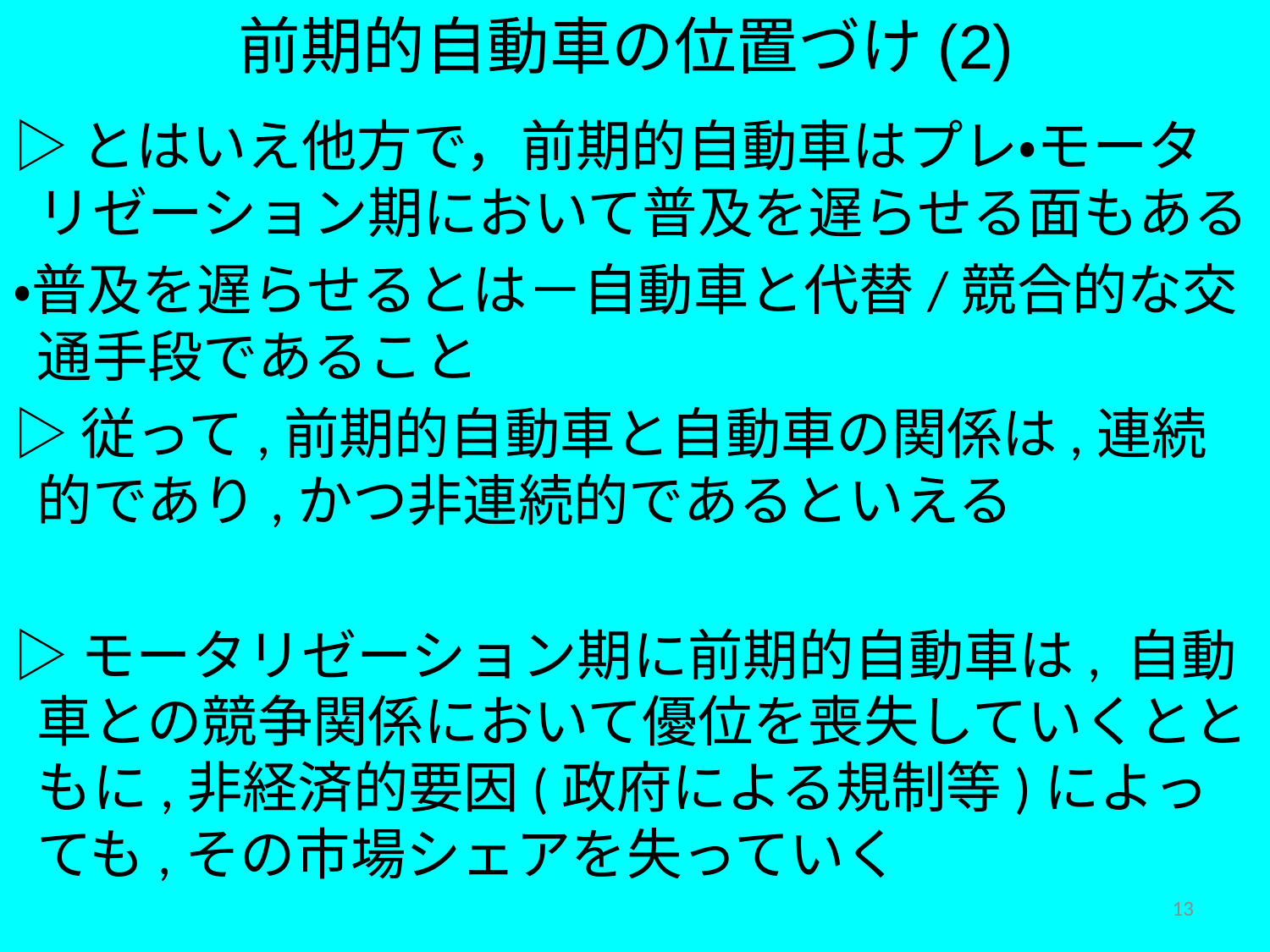

前期的自動車の位置づけ(2)

▷とはいえ他方で，前期的自動車はプレ・モータリゼーション期において普及を遅らせる面もある
・普及を遅らせるとは－自動車と代替/競合的な交通手段であること
▷従って,前期的自動車と自動車の関係は,連続的であり,かつ非連続的であるといえる

▷モータリゼーション期に前期的自動車は, 自動車との競争関係において優位を喪失していくとともに,非経済的要因(政府による規制等)によっても,その市場シェアを失っていく
13